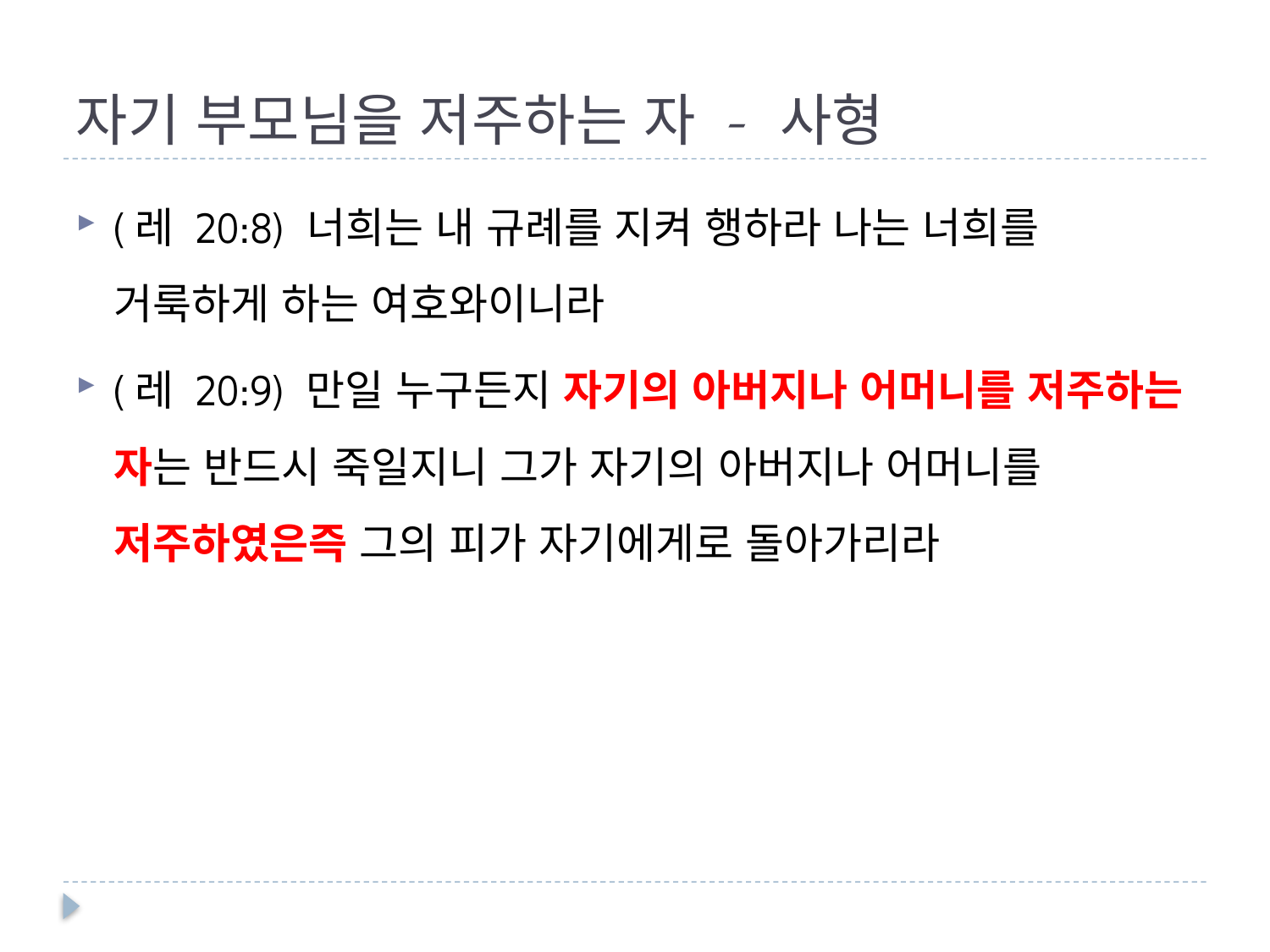

# 자기 부모님을 저주하는 자 - 사형
(레 20:8) 너희는 내 규례를 지켜 행하라 나는 너희를 거룩하게 하는 여호와이니라
(레 20:9) 만일 누구든지 자기의 아버지나 어머니를 저주하는 자는 반드시 죽일지니 그가 자기의 아버지나 어머니를 저주하였은즉 그의 피가 자기에게로 돌아가리라